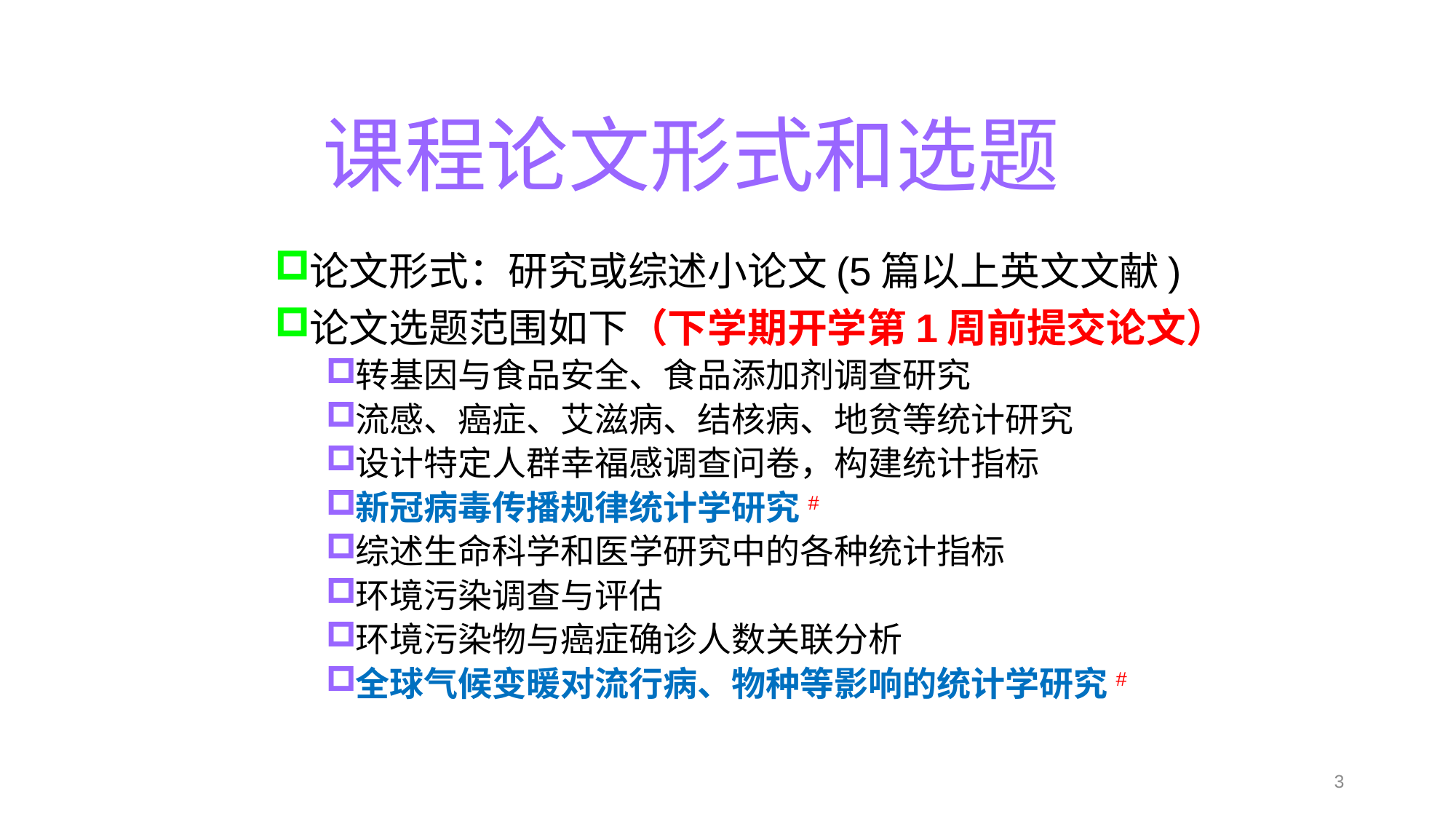

课程论文形式和选题
论文形式：研究或综述小论文(5篇以上英文文献)
论文选题范围如下（下学期开学第1周前提交论文）
转基因与食品安全、食品添加剂调查研究
流感、癌症、艾滋病、结核病、地贫等统计研究
设计特定人群幸福感调查问卷，构建统计指标
新冠病毒传播规律统计学研究#
综述生命科学和医学研究中的各种统计指标
环境污染调查与评估
环境污染物与癌症确诊人数关联分析
全球气候变暖对流行病、物种等影响的统计学研究#
3